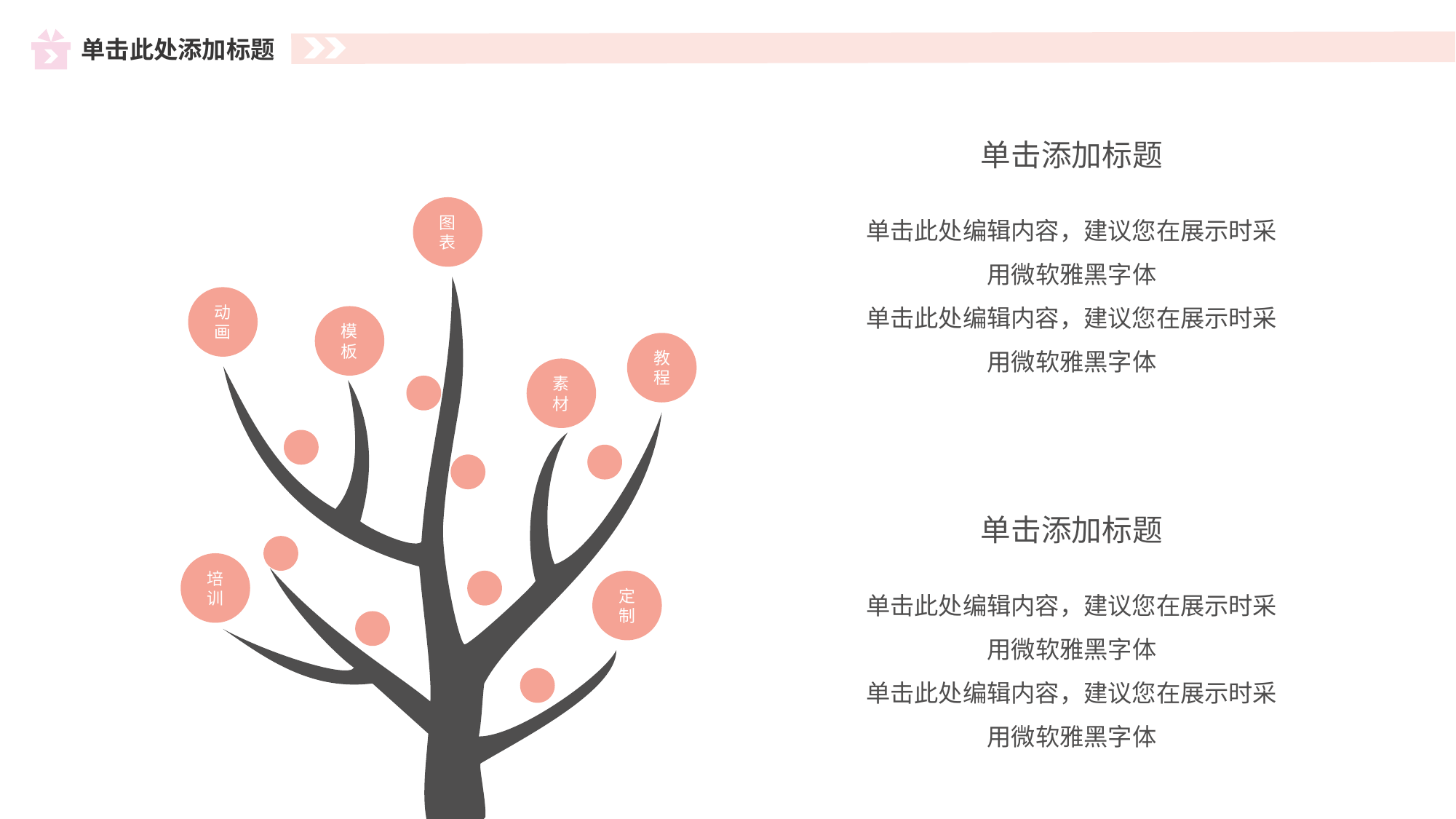

单击添加标题
单击此处编辑内容，建议您在展示时采用微软雅黑字体
单击此处编辑内容，建议您在展示时采用微软雅黑字体
图表

动画
模板
教程
素材

单击添加标题

培训

定制
单击此处编辑内容，建议您在展示时采用微软雅黑字体
单击此处编辑内容，建议您在展示时采用微软雅黑字体